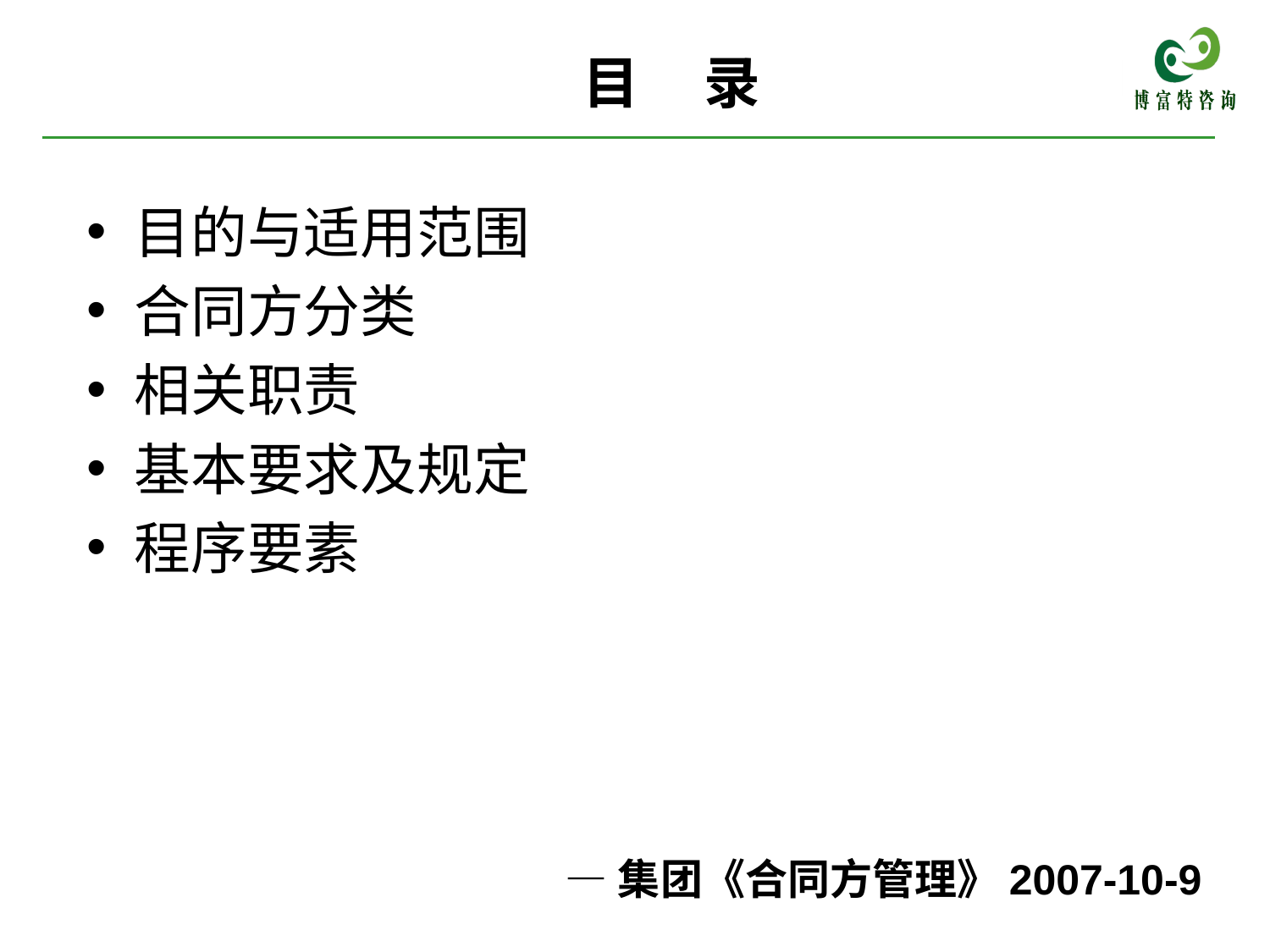

# 目     录
目的与适用范围
合同方分类
相关职责
基本要求及规定
程序要素

—集团《合同方管理》2007-10-9